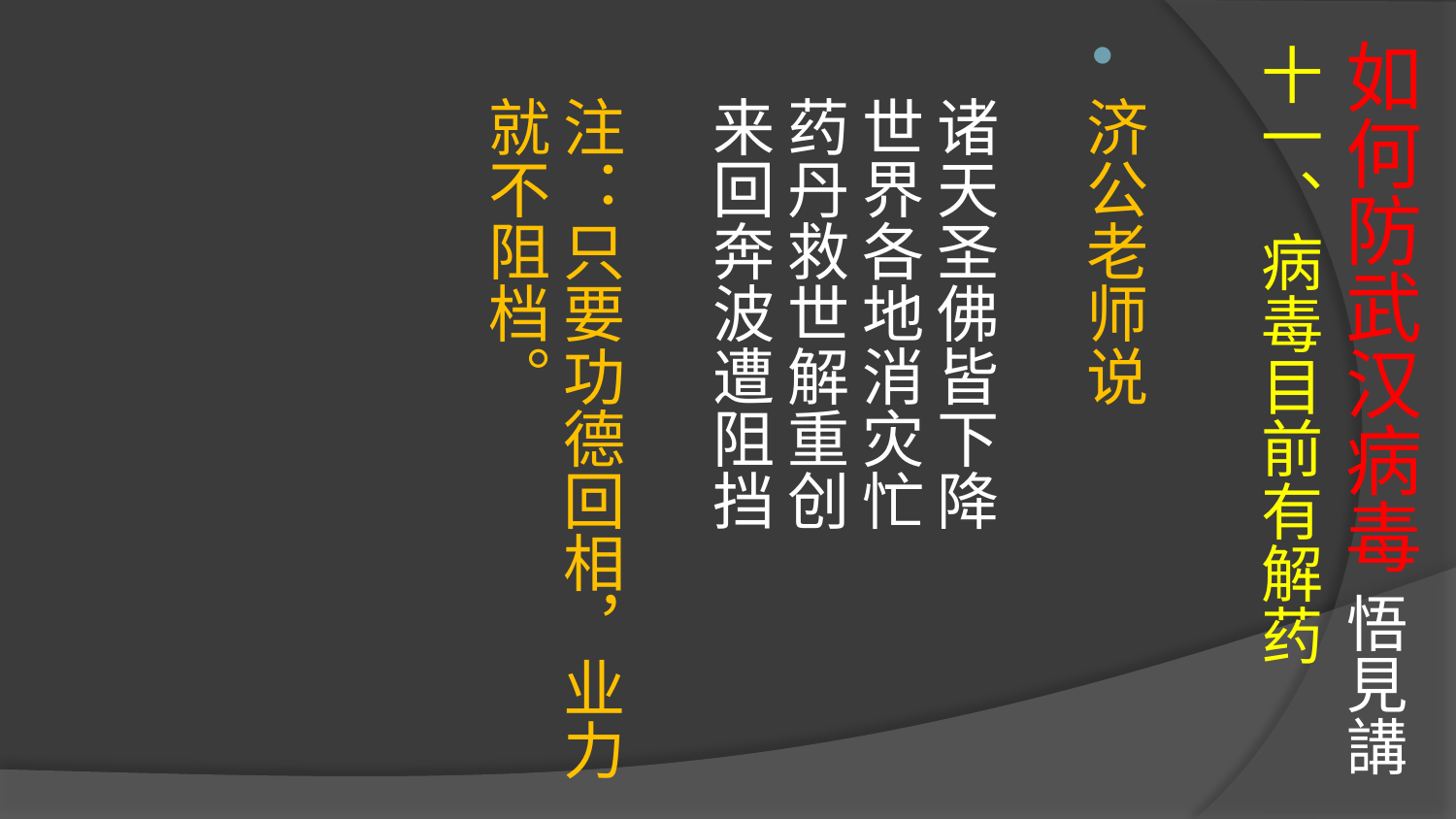

# 如何防武汉病毒 悟見講
十一、病毒目前有解药

济公老师说
诸天圣佛皆下降
世界各地消灾忙
药丹救世解重创
来回奔波遭阻挡
注：只要功德回相，业力就不阻档。